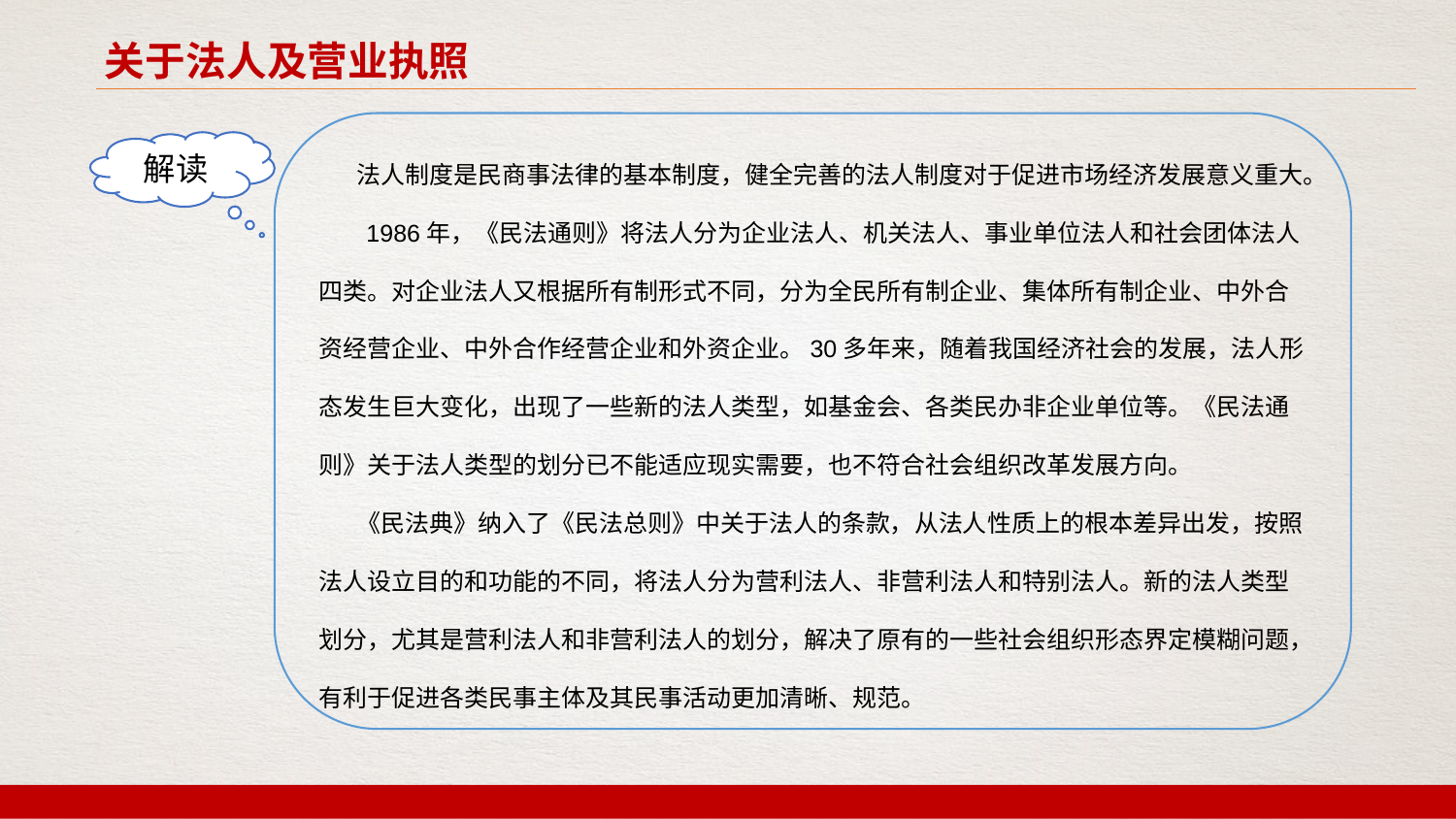

关于法人及营业执照
      法人制度是民商事法律的基本制度，健全完善的法人制度对于促进市场经济发展意义重大。
       1986年，《民法通则》将法人分为企业法人、机关法人、事业单位法人和社会团体法人四类。对企业法人又根据所有制形式不同，分为全民所有制企业、集体所有制企业、中外合资经营企业、中外合作经营企业和外资企业。30多年来，随着我国经济社会的发展，法人形态发生巨大变化，出现了一些新的法人类型，如基金会、各类民办非企业单位等。《民法通则》关于法人类型的划分已不能适应现实需要，也不符合社会组织改革发展方向。
      《民法典》纳入了《民法总则》中关于法人的条款，从法人性质上的根本差异出发，按照法人设立目的和功能的不同，将法人分为营利法人、非营利法人和特别法人。新的法人类型划分，尤其是营利法人和非营利法人的划分，解决了原有的一些社会组织形态界定模糊问题，有利于促进各类民事主体及其民事活动更加清晰、规范。
解读